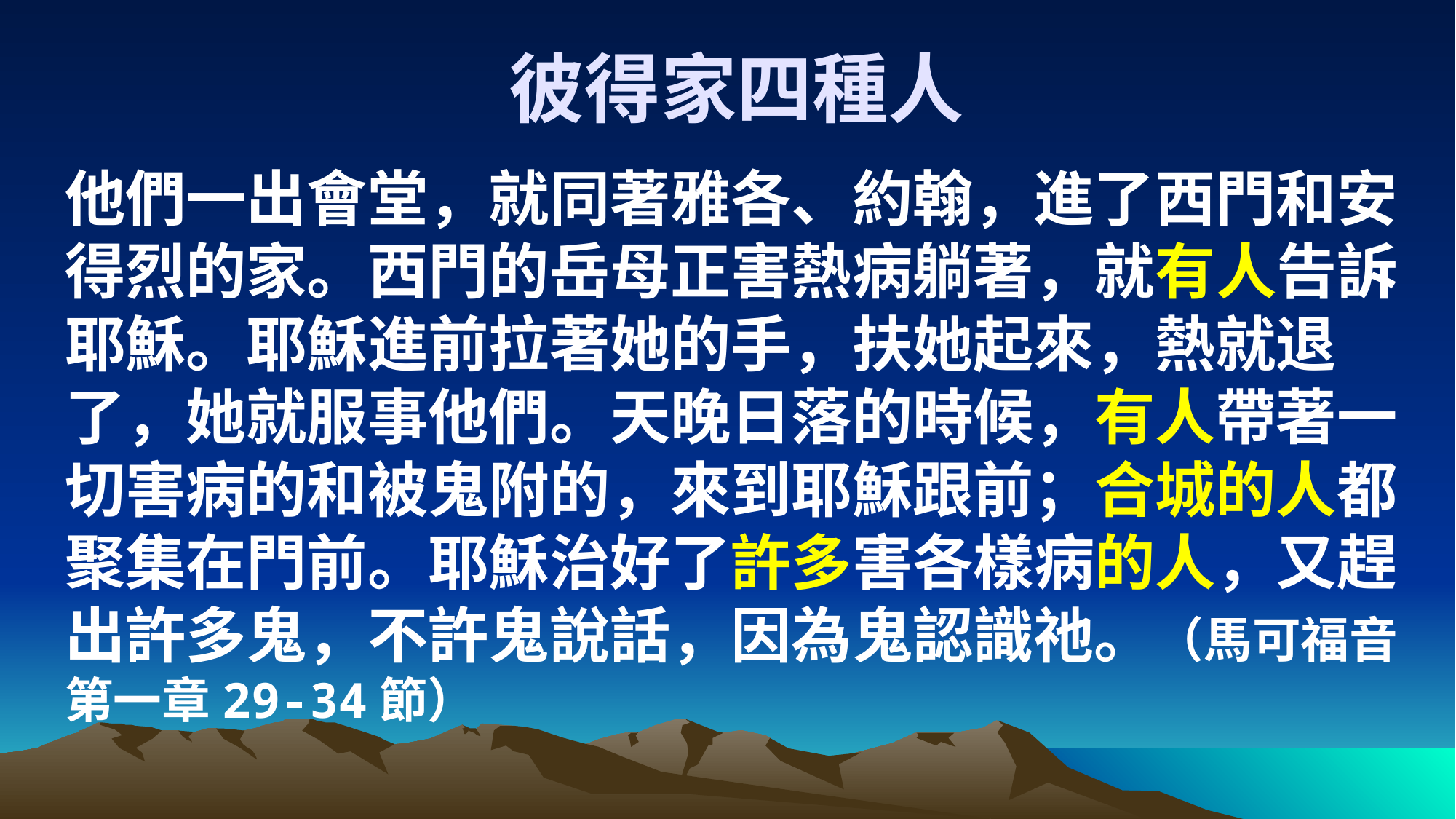

# 彼得家四種人
他們一出會堂，就同著雅各、約翰，進了西門和安得烈的家。西門的岳母正害熱病躺著，就有人告訴耶穌。耶穌進前拉著她的手，扶她起來，熱就退了，她就服事他們。天晚日落的時候，有人帶著一切害病的和被鬼附的，來到耶穌跟前；合城的人都聚集在門前。耶穌治好了許多害各樣病的人，又趕出許多鬼，不許鬼說話，因為鬼認識祂。（馬可福音第一章29-34節）